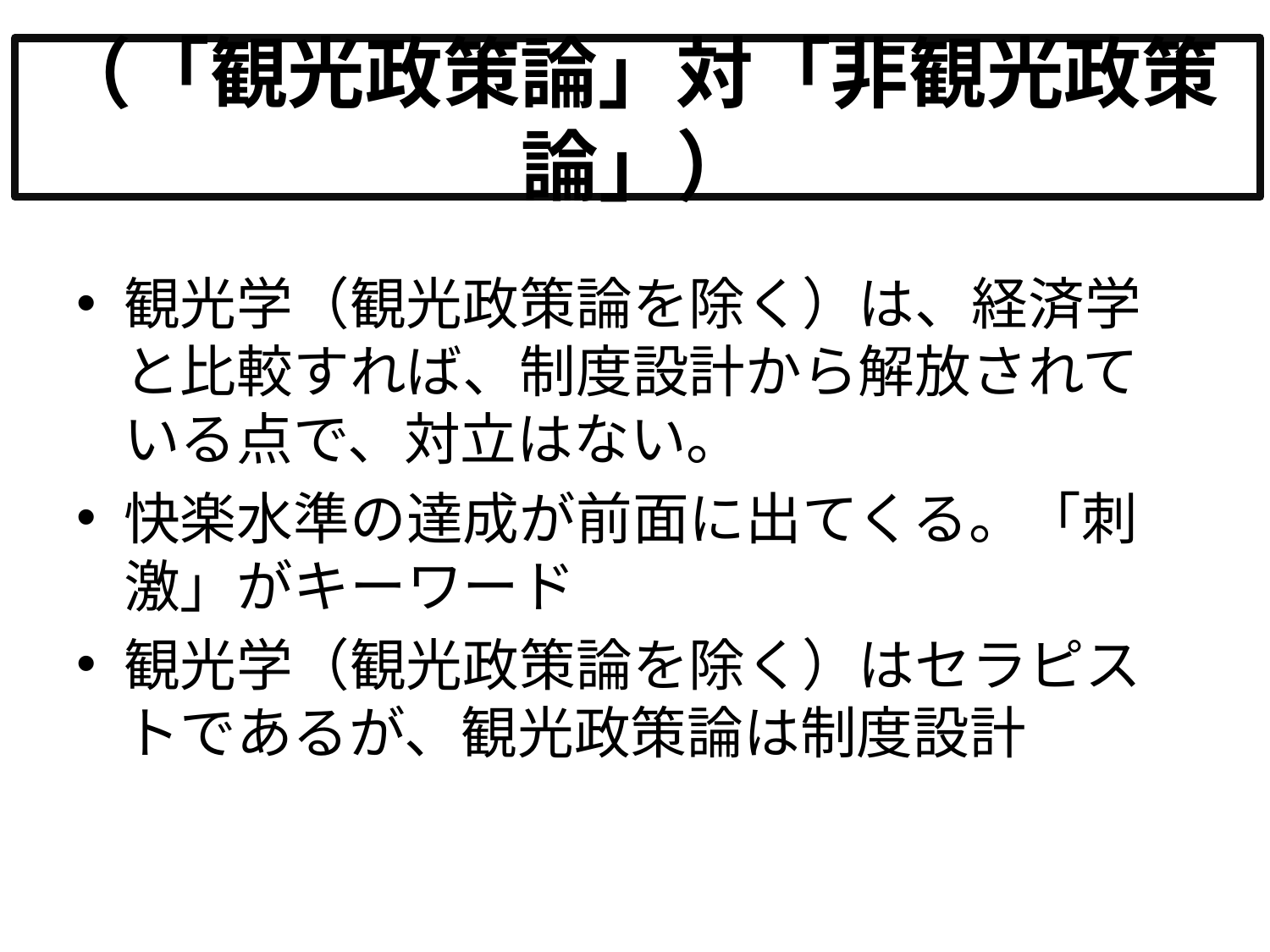

# （「観光政策論」対「非観光政策論」）
観光学（観光政策論を除く）は、経済学と比較すれば、制度設計から解放されている点で、対立はない。
快楽水準の達成が前面に出てくる。「刺激」がキーワード
観光学（観光政策論を除く）はセラピストであるが、観光政策論は制度設計